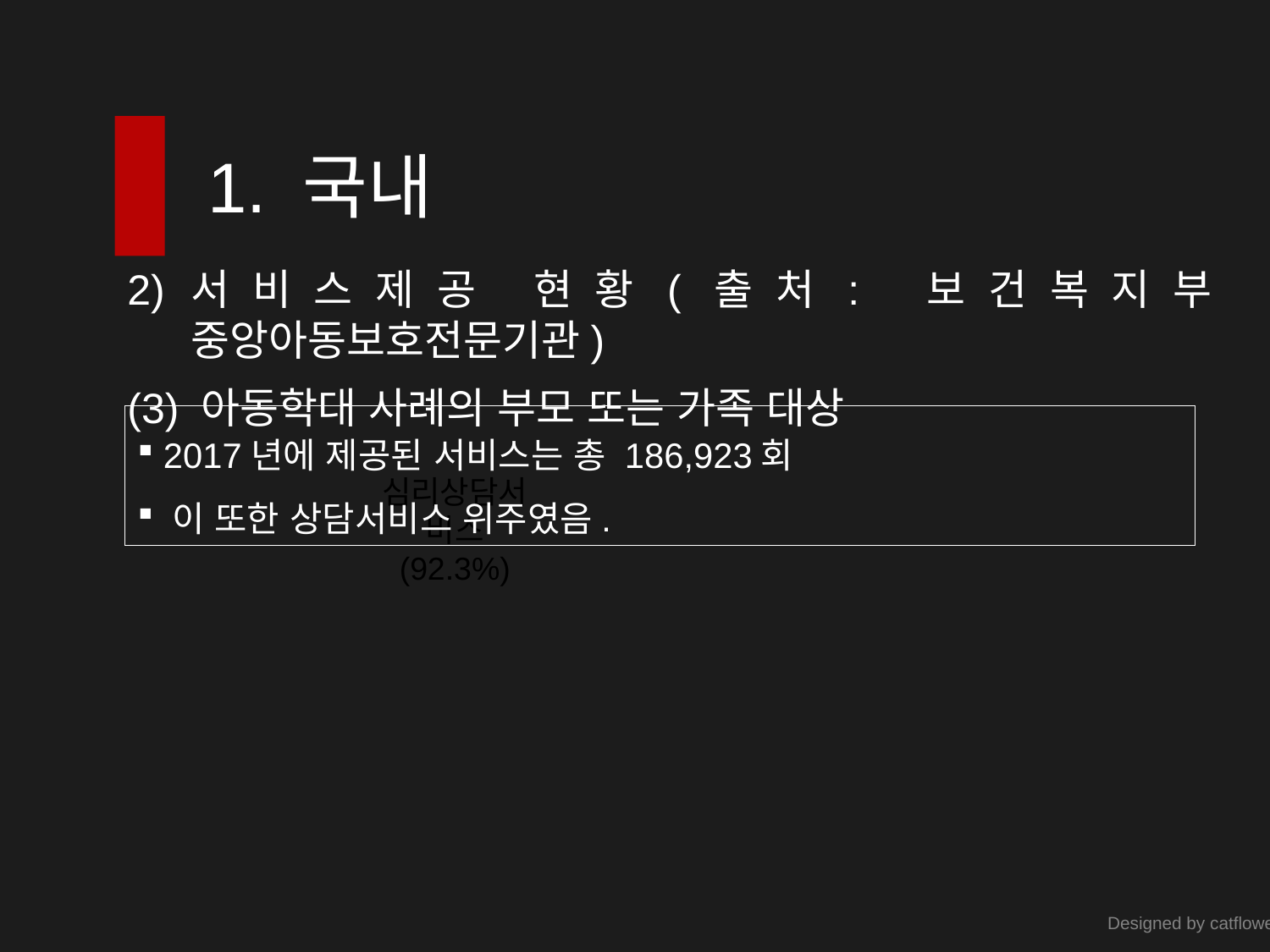

1. 국내
서비스제공 현황(출처: 보건복지부 중앙아동보호전문기관)

(3) 아동학대 사례의 부모 또는 가족 대상
 2017년에 제공된 서비스는 총 186,923회
 이 또한 상담서비스 위주였음.
심리상담서비스
(92.3%)
Designed by catflowerbox